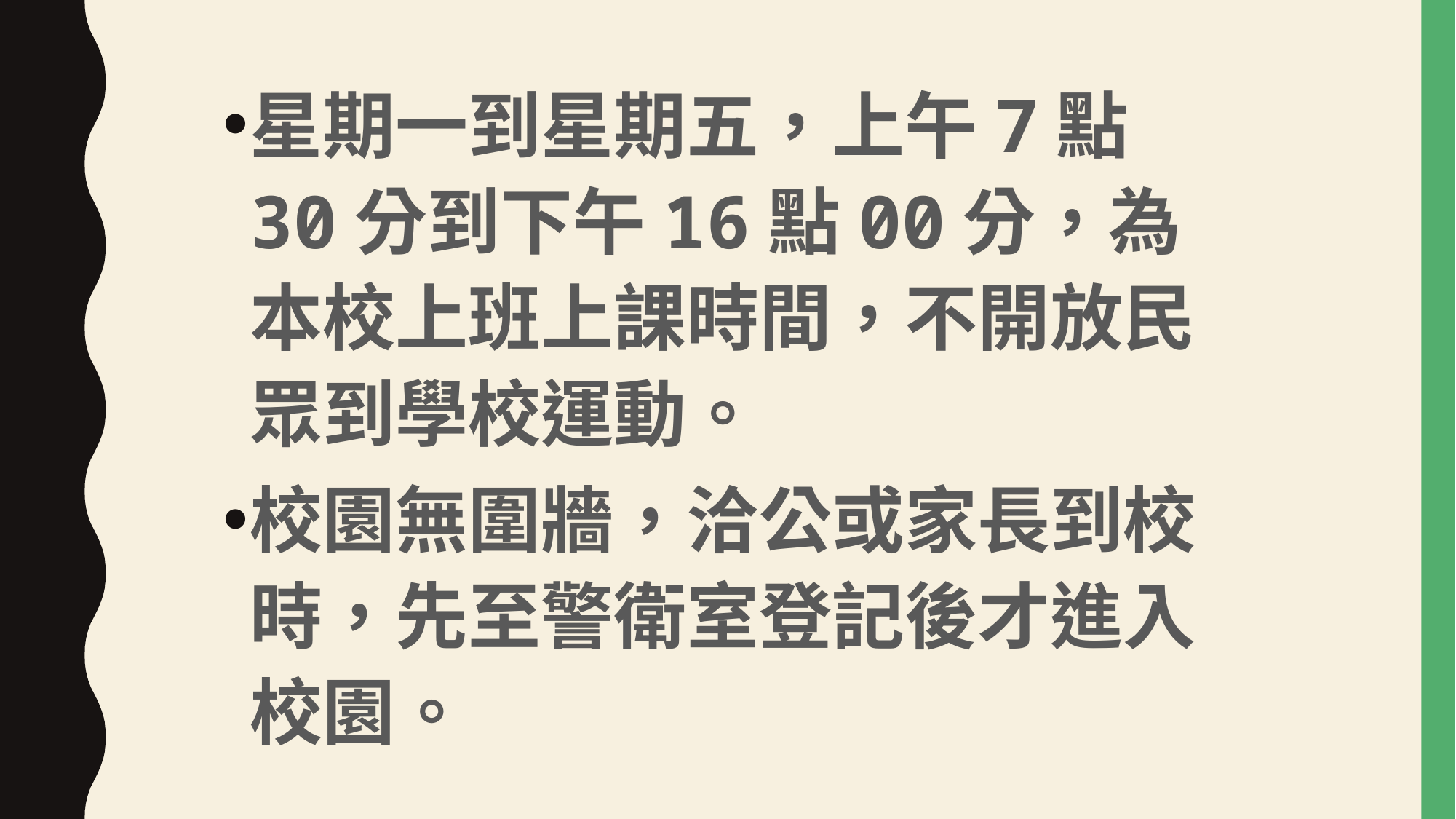

星期一到星期五，上午7點30分到下午16點00分，為本校上班上課時間，不開放民眾到學校運動。
校園無圍牆，洽公或家長到校時，先至警衛室登記後才進入校園。